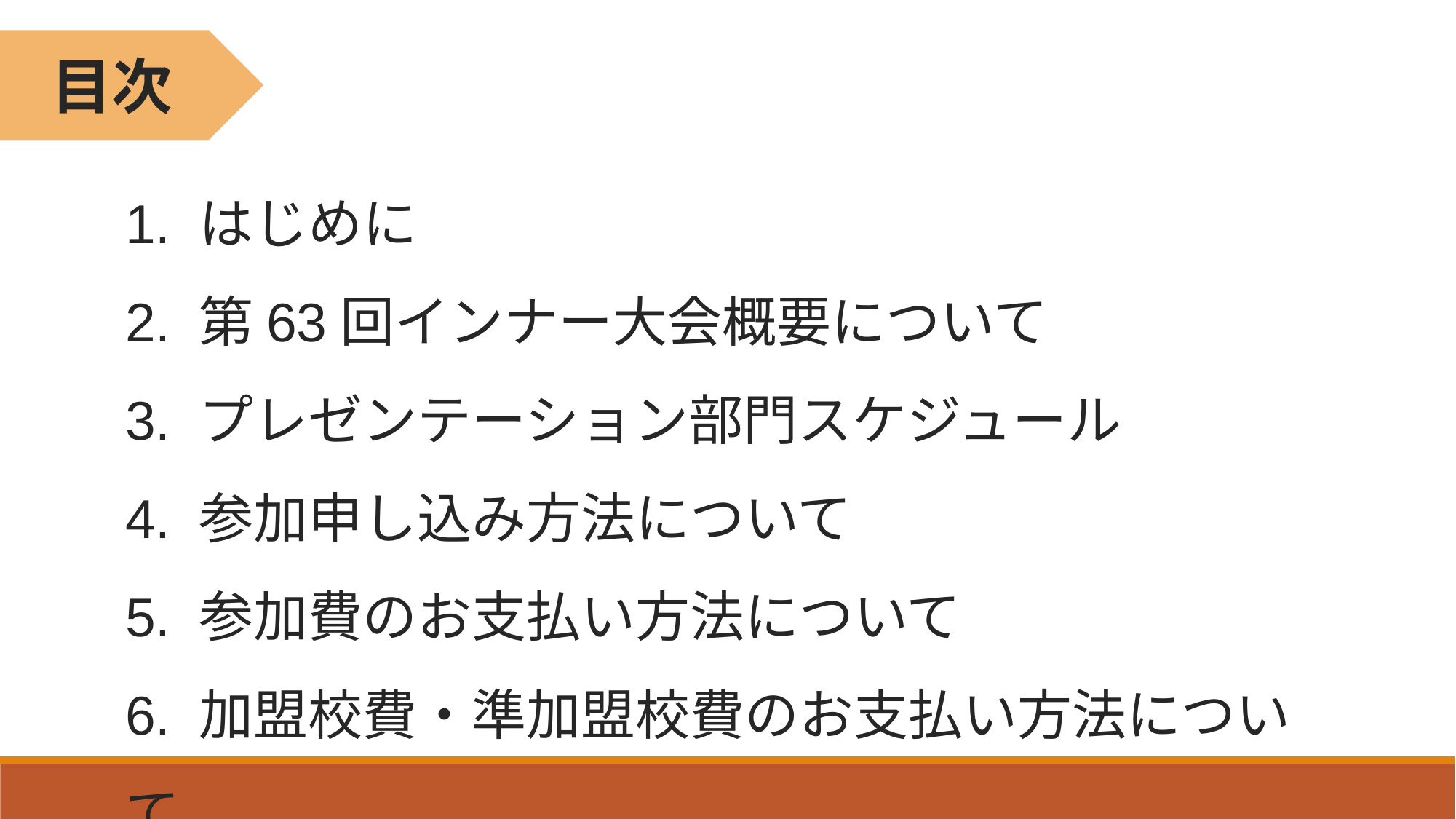

目次
1. はじめに
2. 第63回インナー大会概要について
3. プレゼンテーション部門スケジュール
4. 参加申し込み方法について
5. 参加費のお支払い方法について
6. 加盟校費・準加盟校費のお支払い方法について